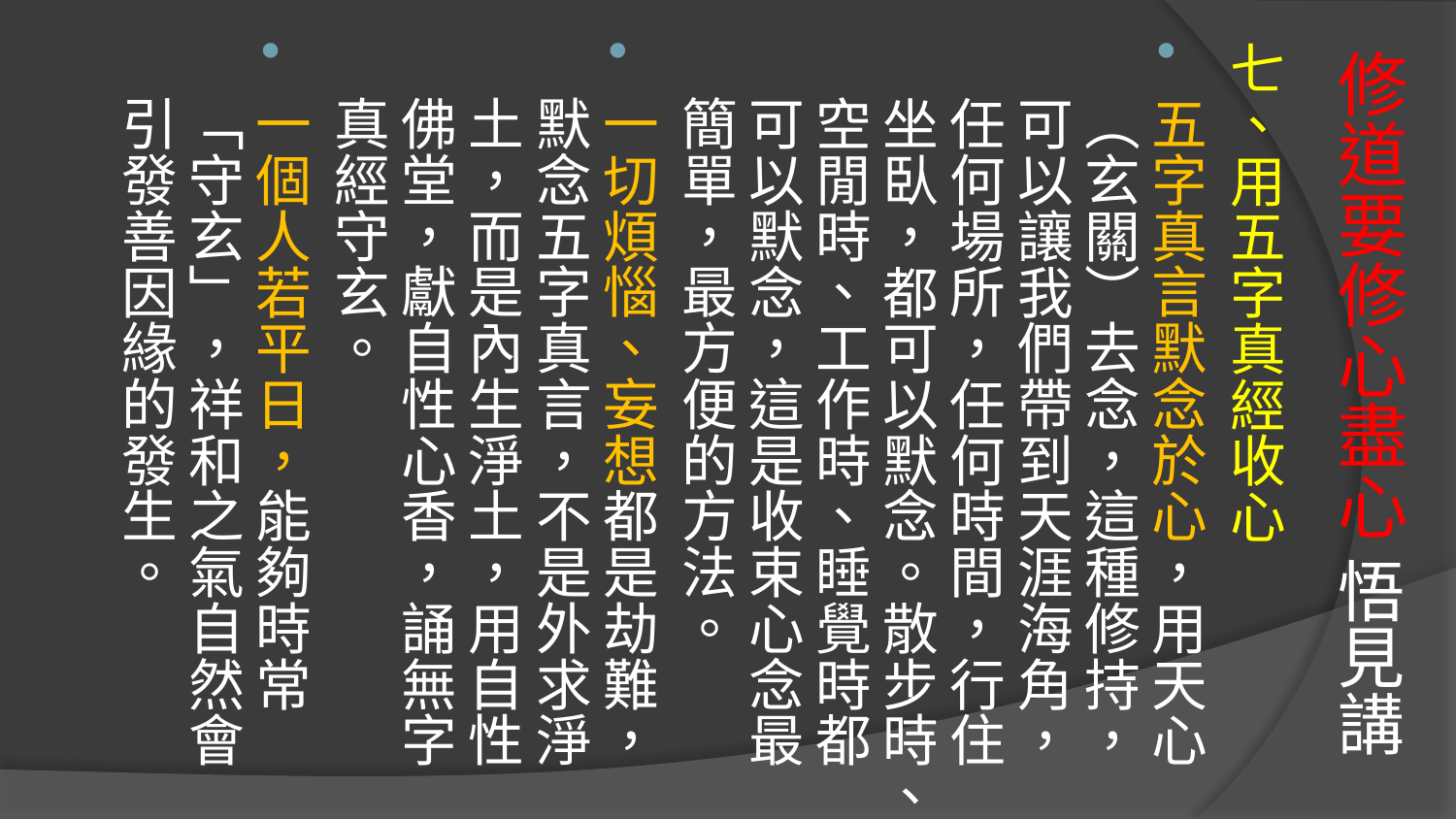

# 修道要修心盡心 悟見講
七、用五字真經收心
五字真言默念於心，用天心（玄關）去念，這種修持，可以讓我們帶到天涯海角，任何場所，任何時間，行住坐臥，都可以默念。散步時、空閒時、工作時、睡覺時都可以默念，這是收束心念最簡單，最方便的方法。
一切煩惱、妄想都是劫難，默念五字真言，不是外求淨土，而是內生淨土，用自性佛堂，獻自性心香，誦無字真經守玄。
一個人若平日，能夠時常「守玄」，祥和之氣自然會引發善因緣的發生。